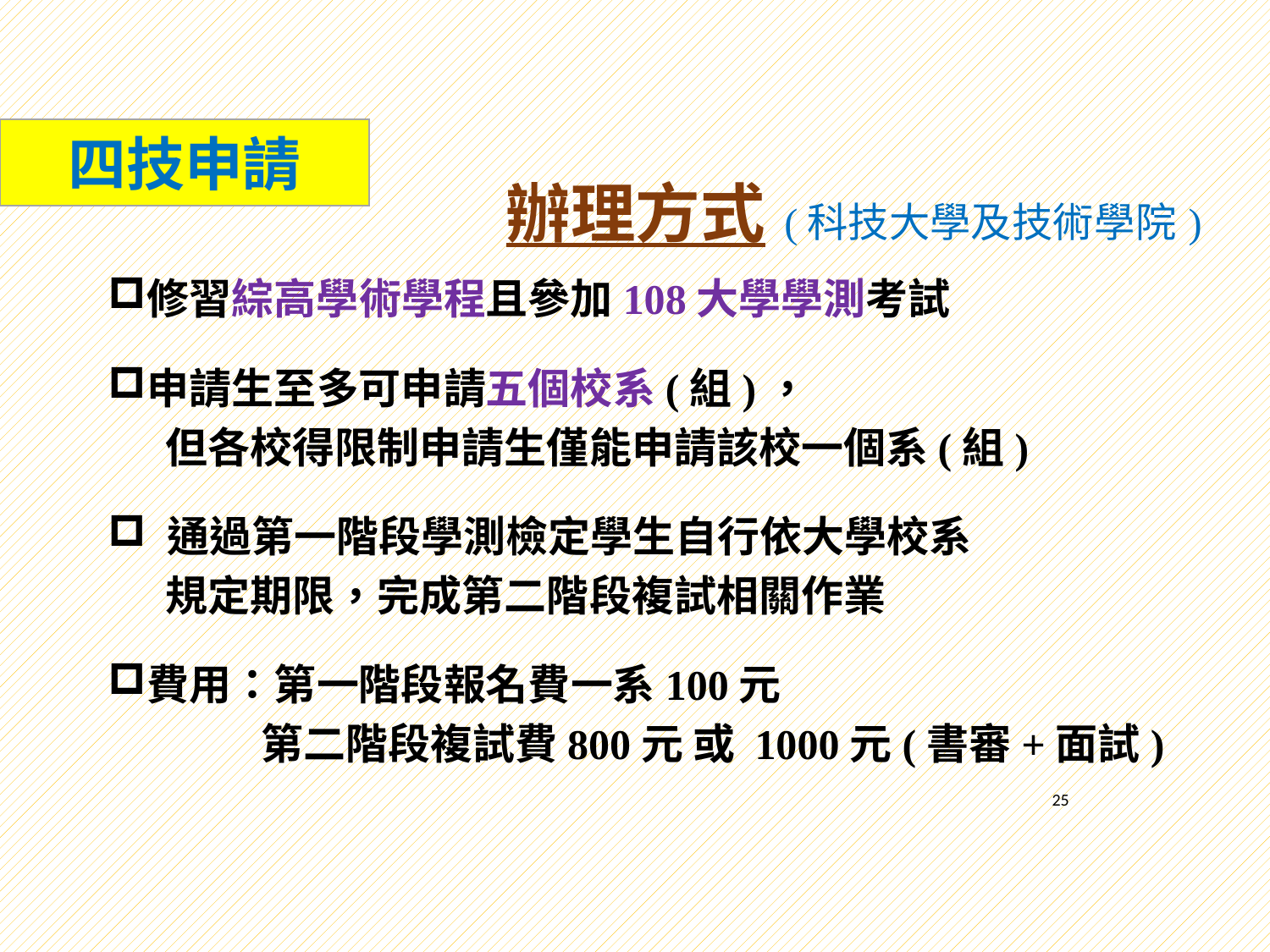

四技申請
辦理方式(科技大學及技術學院)
修習綜高學術學程且參加108大學學測考試

申請生至多可申請五個校系(組)，
     但各校得限制申請生僅能申請該校一個系(組)

 通過第一階段學測檢定學生自行依大學校系
     規定期限，完成第二階段複試相關作業

費用：第一階段報名費一系100元
               第二階段複試費800元 或 1000元(書審+面試)
25